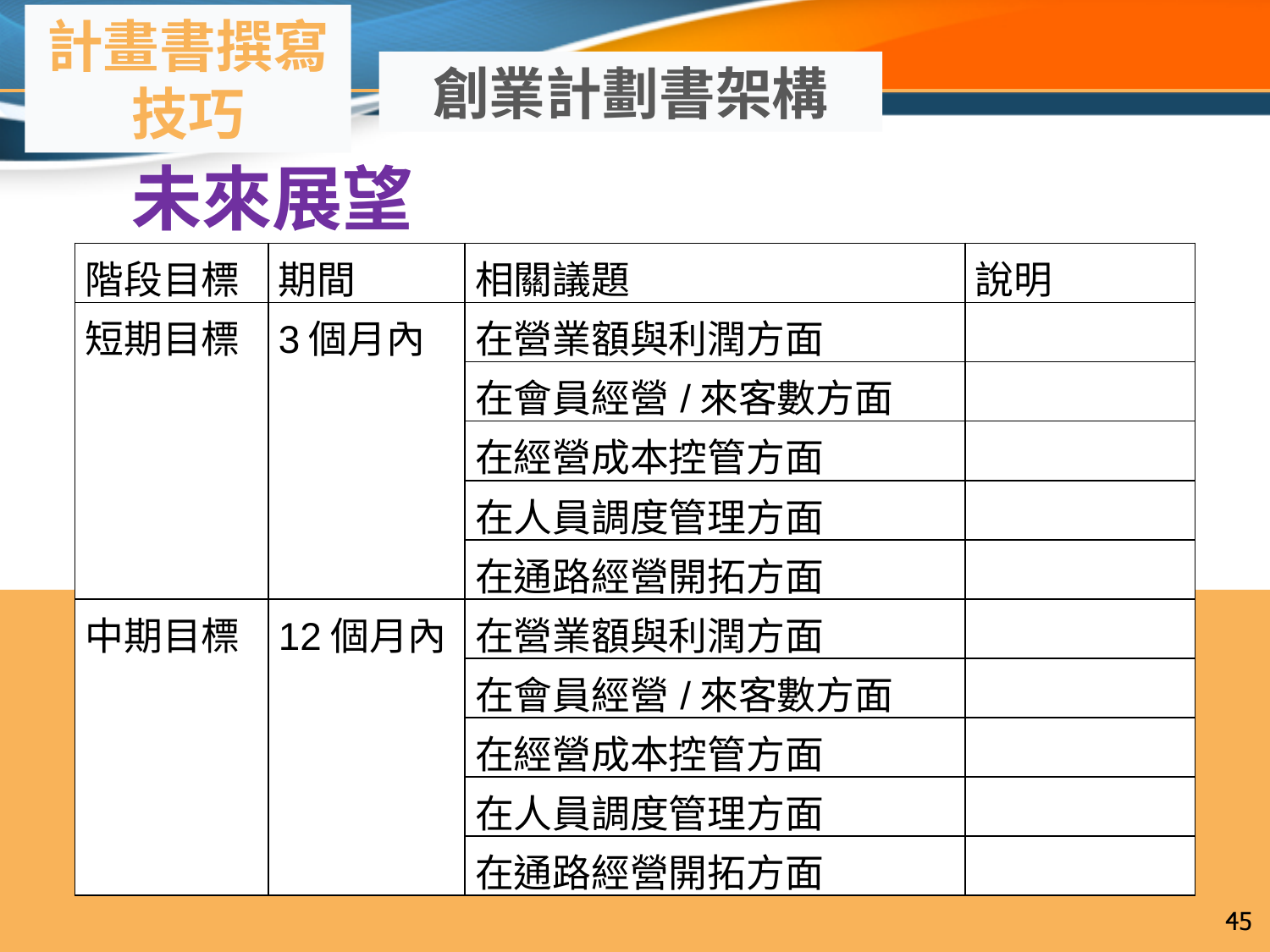

計畫書撰寫技巧
創業計劃書架構
未來展望
| 階段目標 | 期間 | 相關議題 | 說明 |
| --- | --- | --- | --- |
| 短期目標 | 3個月內 | 在營業額與利潤方面 |  |
|  |  | 在會員經營/來客數方面 |  |
|  |  | 在經營成本控管方面 |  |
|  |  | 在人員調度管理方面 |  |
|  |  | 在通路經營開拓方面 |  |
| 中期目標 | 12個月內 | 在營業額與利潤方面 |  |
|  |  | 在會員經營/來客數方面 |  |
|  |  | 在經營成本控管方面 |  |
|  |  | 在人員調度管理方面 |  |
|  |  | 在通路經營開拓方面 |  |

45